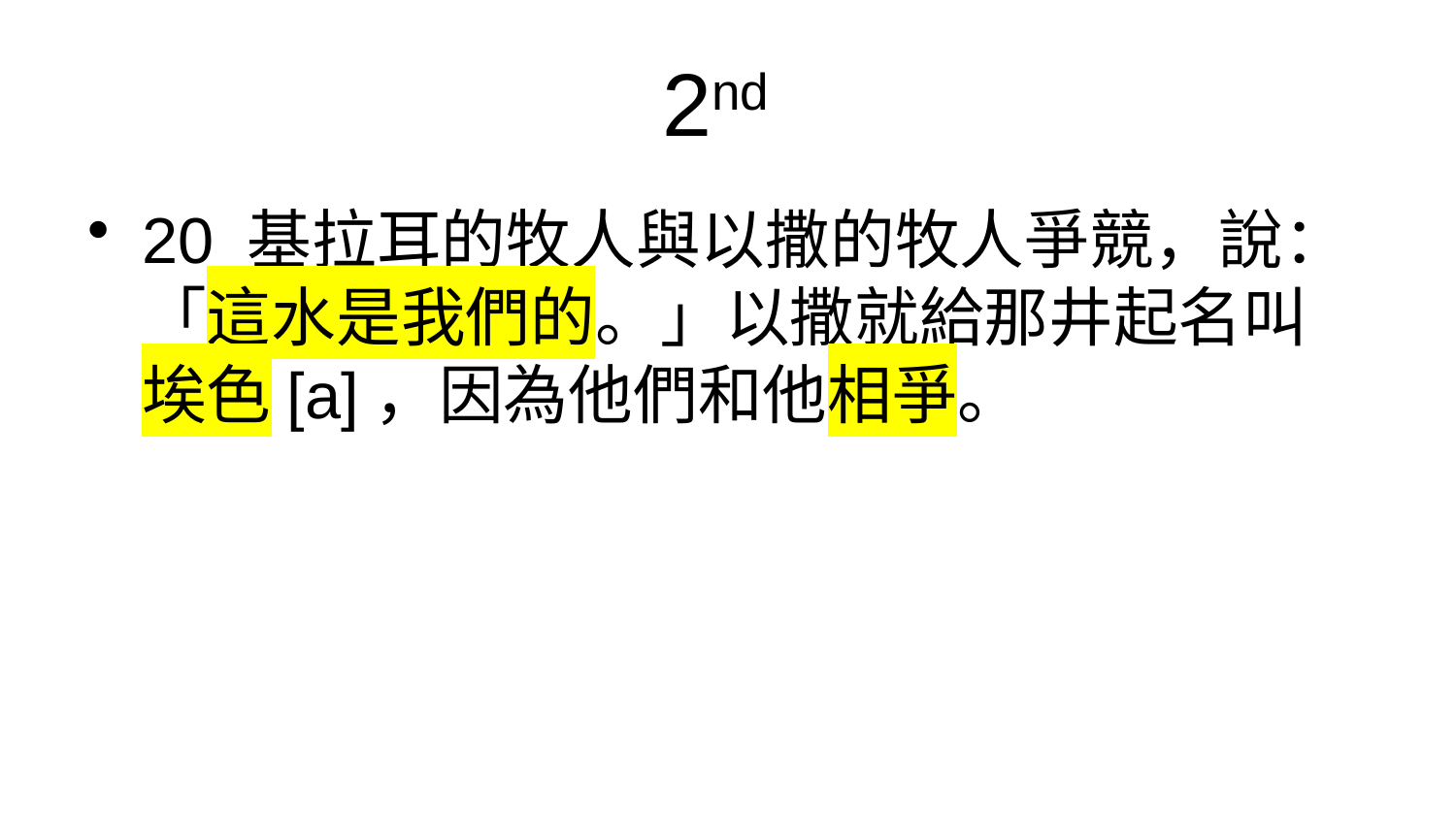

# 2nd
20 基拉耳的牧人與以撒的牧人爭競，說：「這水是我們的。」以撒就給那井起名叫埃色[a]，因為他們和他相爭。